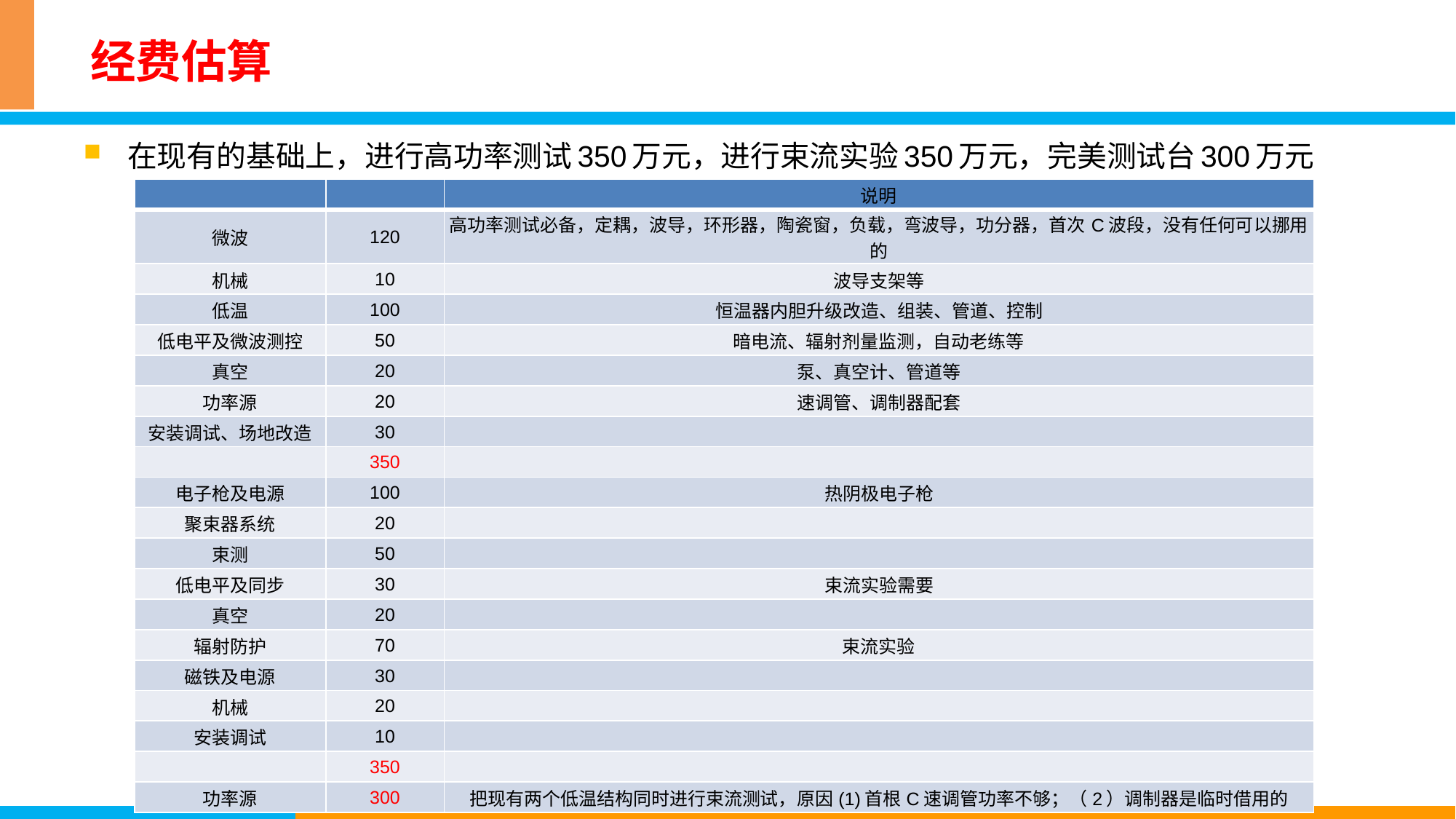

# 经费估算
在现有的基础上，进行高功率测试350万元，进行束流实验350万元，完美测试台300万元

|  |  | 说明 |
| --- | --- | --- |
| 微波 | 120 | 高功率测试必备，定耦，波导，环形器，陶瓷窗，负载，弯波导，功分器，首次C波段，没有任何可以挪用的 |
| 机械 | 10 | 波导支架等 |
| 低温 | 100 | 恒温器内胆升级改造、组装、管道、控制 |
| 低电平及微波测控 | 50 | 暗电流、辐射剂量监测，自动老练等 |
| 真空 | 20 | 泵、真空计、管道等 |
| 功率源 | 20 | 速调管、调制器配套 |
| 安装调试、场地改造 | 30 |  |
|  | 350 |  |
| 电子枪及电源 | 100 | 热阴极电子枪 |
| 聚束器系统 | 20 |  |
| 束测 | 50 |  |
| 低电平及同步 | 30 | 束流实验需要 |
| 真空 | 20 |  |
| 辐射防护 | 70 | 束流实验 |
| 磁铁及电源 | 30 |  |
| 机械 | 20 |  |
| 安装调试 | 10 |  |
|  | 350 |  |
| 功率源 | 300 | 把现有两个低温结构同时进行束流测试，原因(1)首根C速调管功率不够；（2）调制器是临时借用的 |
13